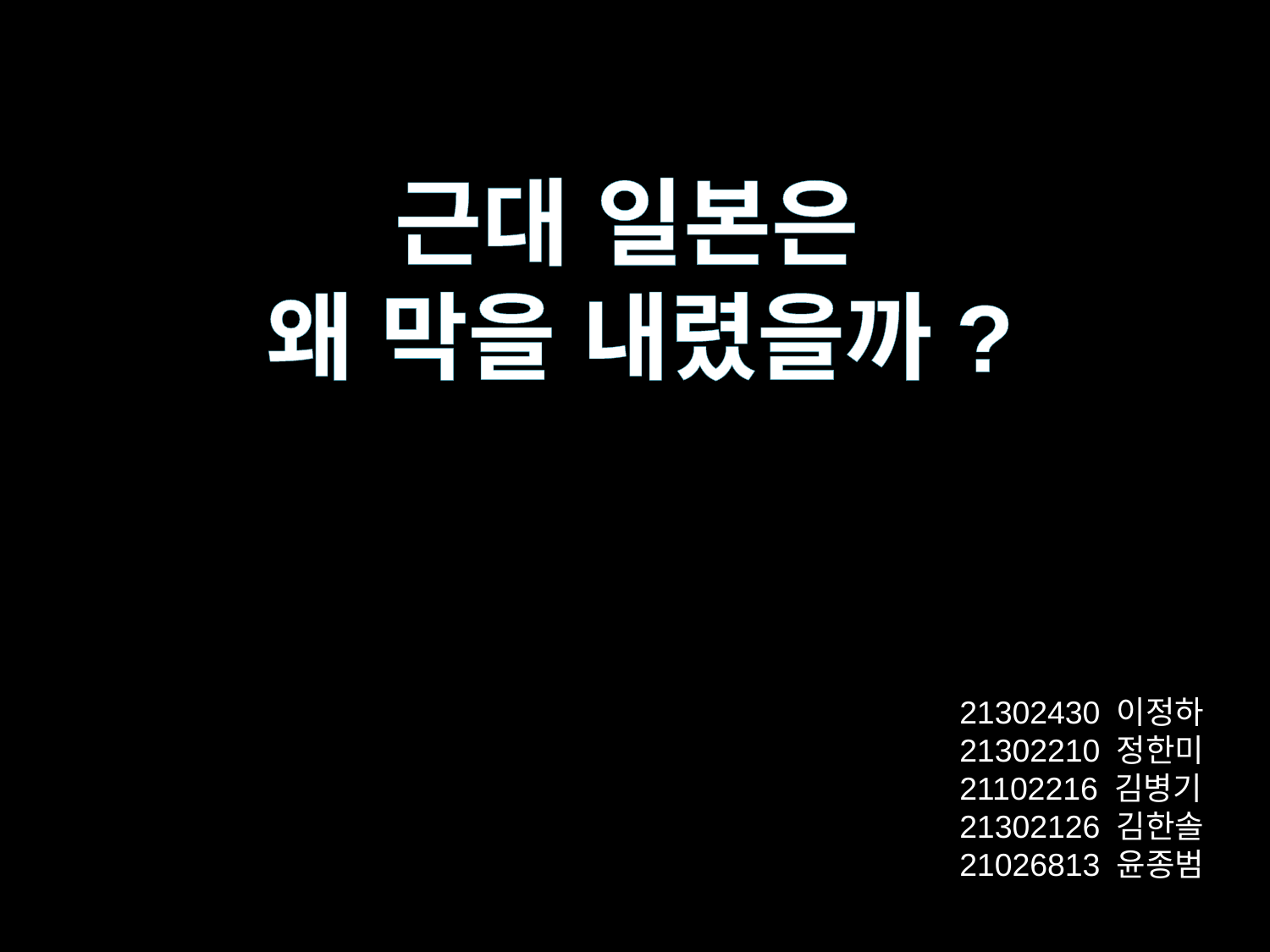

근대 일본은
왜 막을 내렸을까?
21302430 이정하
21302210 정한미
21102216 김병기
21302126 김한솔
21026813 윤종범